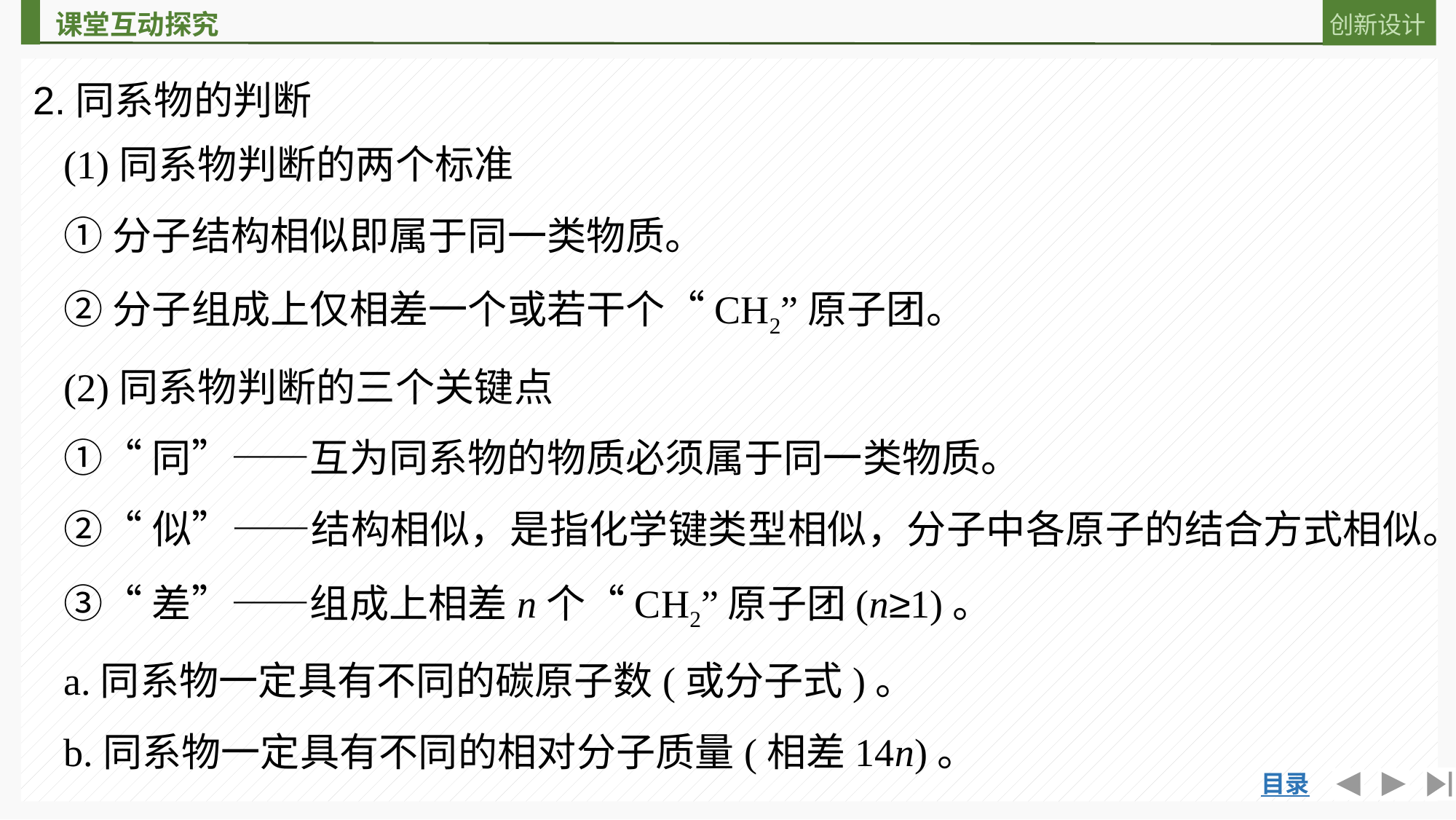

2.同系物的判断
(1)同系物判断的两个标准
①分子结构相似即属于同一类物质。
②分子组成上仅相差一个或若干个“CH2”原子团。
(2)同系物判断的三个关键点
①“同”——互为同系物的物质必须属于同一类物质。
②“似”——结构相似，是指化学键类型相似，分子中各原子的结合方式相似。
③“差”——组成上相差n个“CH2”原子团(n≥1)。
a.同系物一定具有不同的碳原子数(或分子式)。
b.同系物一定具有不同的相对分子质量(相差14n)。